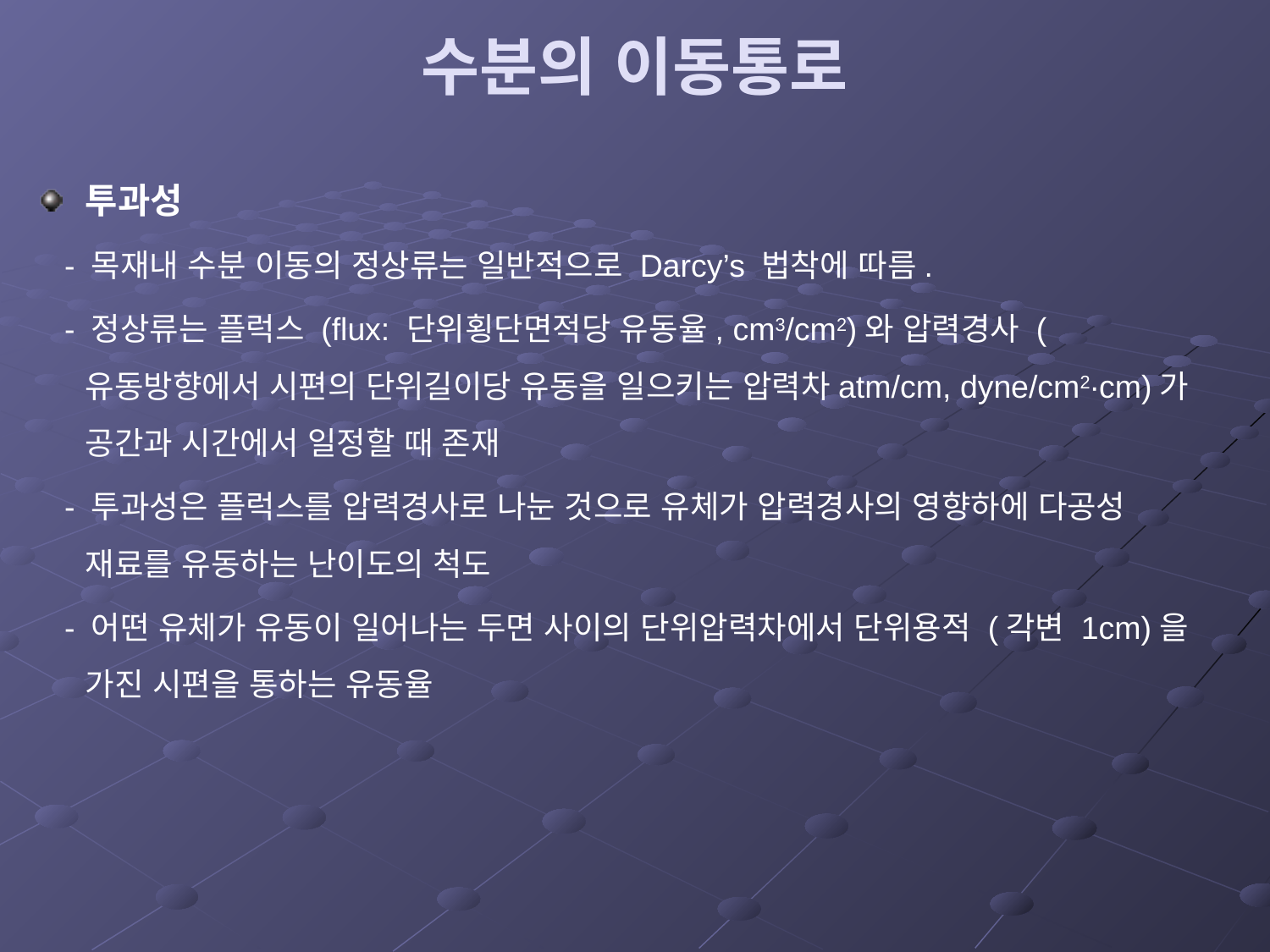

# 수분의 이동통로
투과성
   - 목재내 수분 이동의 정상류는 일반적으로 Darcy’s 법착에 따름.
   - 정상류는 플럭스 (flux: 단위횡단면적당 유동율, cm3/cm2)와 압력경사 (유동방향에서 시편의 단위길이당 유동을 일으키는 압력차atm/cm, dyne/cm2∙cm)가 공간과 시간에서 일정할 때 존재
   - 투과성은 플럭스를 압력경사로 나눈 것으로 유체가 압력경사의 영향하에 다공성 재료를 유동하는 난이도의 척도
   - 어떤 유체가 유동이 일어나는 두면 사이의 단위압력차에서 단위용적 (각변 1cm)을 가진 시편을 통하는 유동율